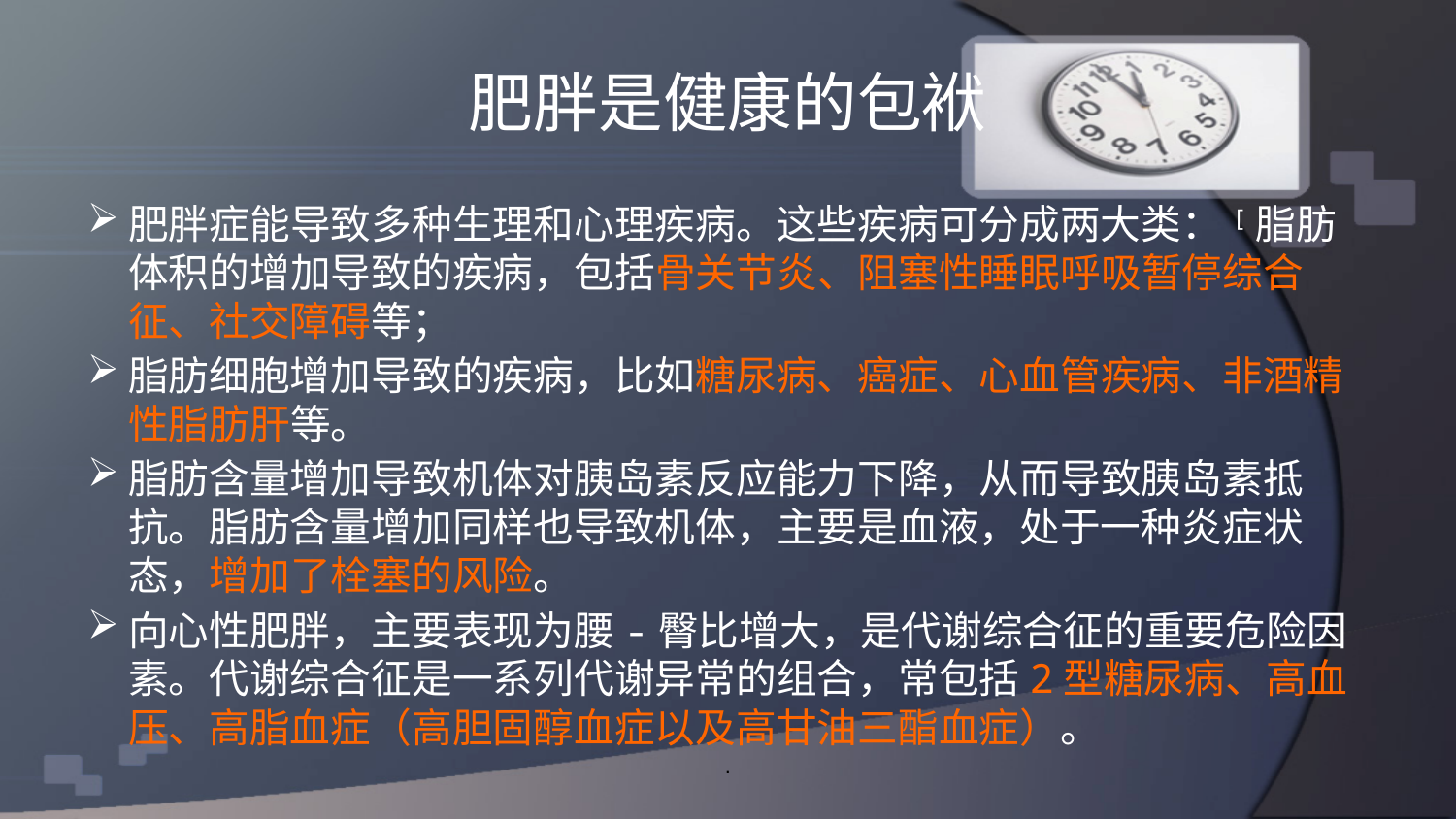

# 肥胖是健康的包袱
肥胖症能导致多种生理和心理疾病。这些疾病可分成两大类：[脂肪体积的增加导致的疾病，包括骨关节炎、阻塞性睡眠呼吸暂停综合征、社交障碍等；
脂肪细胞增加导致的疾病，比如糖尿病、癌症、心血管疾病、非酒精性脂肪肝等。
脂肪含量增加导致机体对胰岛素反应能力下降，从而导致胰岛素抵抗。脂肪含量增加同样也导致机体，主要是血液，处于一种炎症状态，增加了栓塞的风险。
向心性肥胖，主要表现为腰-臀比增大，是代谢综合征的重要危险因素。代谢综合征是一系列代谢异常的组合，常包括2型糖尿病、高血压、高脂血症（高胆固醇血症以及高甘油三酯血症）。

.